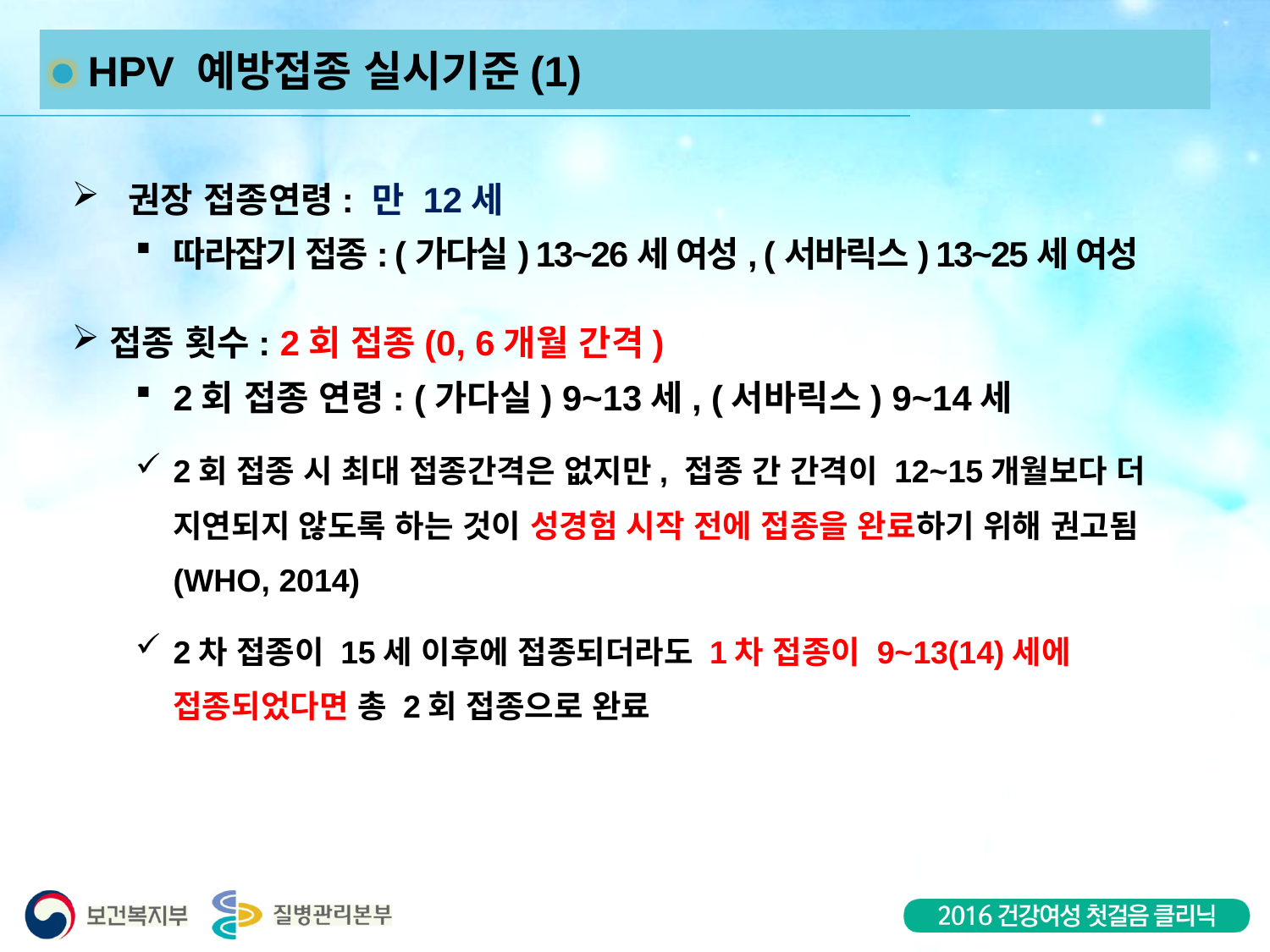

HPV 예방접종 실시기준(1)

 권장 접종연령: 만 12세
따라잡기 접종: (가다실) 13~26세 여성, (서바릭스) 13~25세 여성

접종 횟수: 2회 접종(0, 6개월 간격)
2회 접종 연령: (가다실) 9~13세, (서바릭스) 9~14세

2회 접종 시 최대 접종간격은 없지만, 접종 간 간격이 12~15개월보다 더 지연되지 않도록 하는 것이 성경험 시작 전에 접종을 완료하기 위해 권고됨(WHO, 2014)

2차 접종이 15세 이후에 접종되더라도 1차 접종이 9~13(14)세에 접종되었다면 총 2회 접종으로 완료